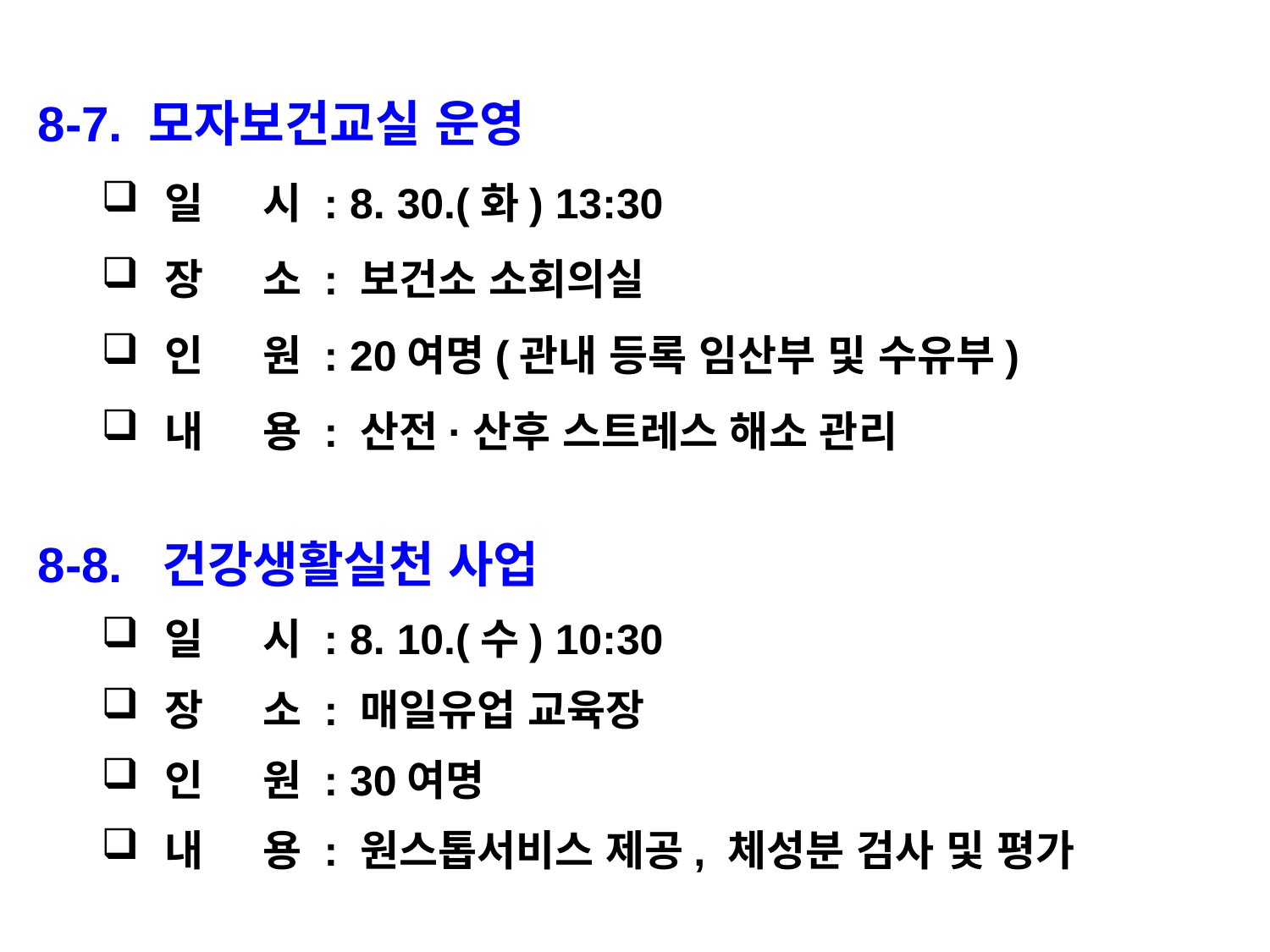

8-7. 모자보건교실 운영
일     시 : 8. 30.(화) 13:30
장     소 : 보건소 소회의실
인     원 : 20여명(관내 등록 임산부 및 수유부)
내     용 : 산전·산후 스트레스 해소 관리

8-8.  건강생활실천 사업
일     시 : 8. 10.(수) 10:30
장     소 : 매일유업 교육장
인     원 : 30여명
내     용 : 원스톱서비스 제공, 체성분 검사 및 평가